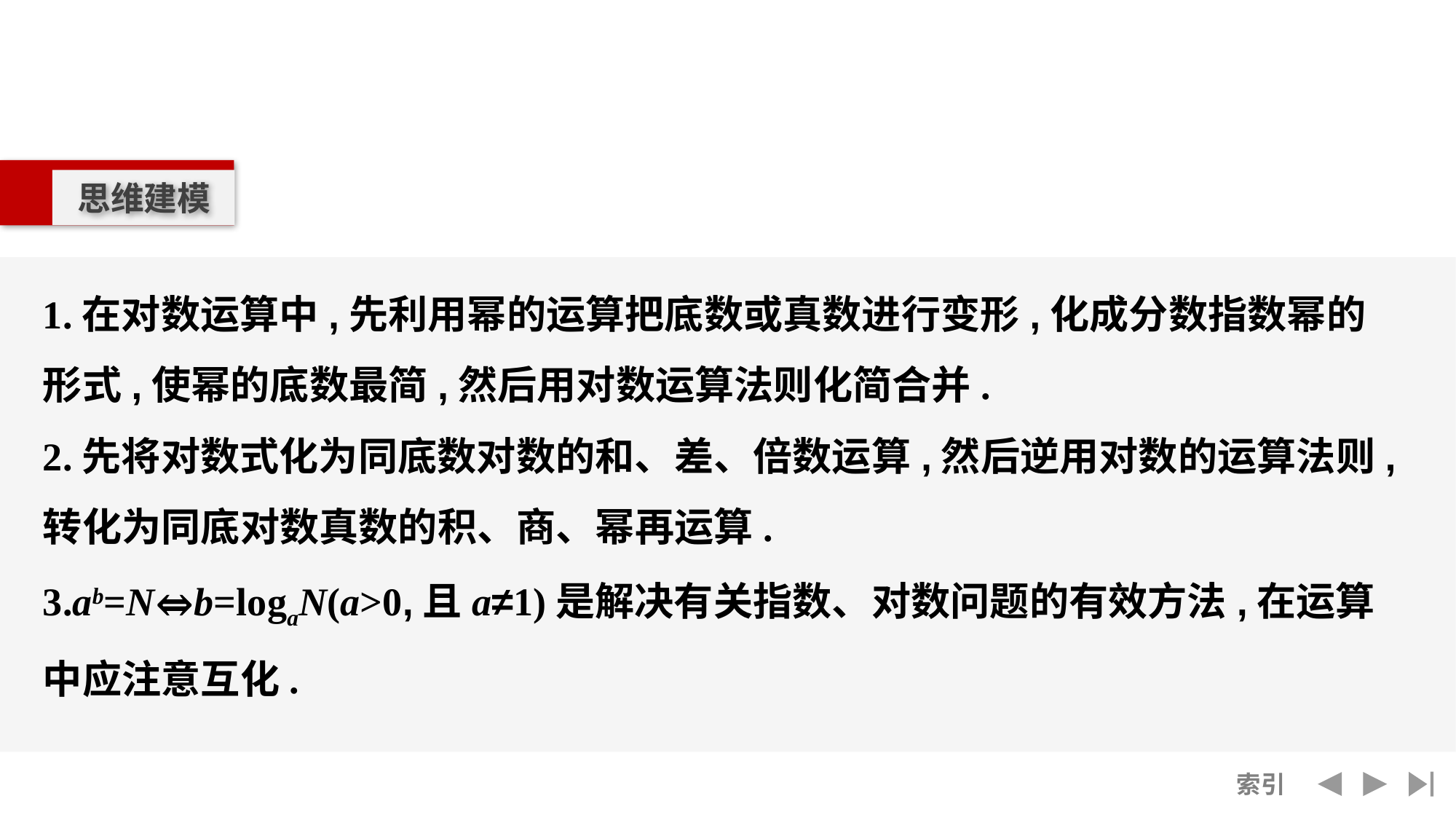

思维建模

1.在对数运算中,先利用幂的运算把底数或真数进行变形,化成分数指数幂的形式,使幂的底数最简,然后用对数运算法则化简合并.
2.先将对数式化为同底数对数的和、差、倍数运算,然后逆用对数的运算法则,转化为同底对数真数的积、商、幂再运算.
3.ab=N⇔b=logaN(a>0,且a≠1)是解决有关指数、对数问题的有效方法,在运算中应注意互化.